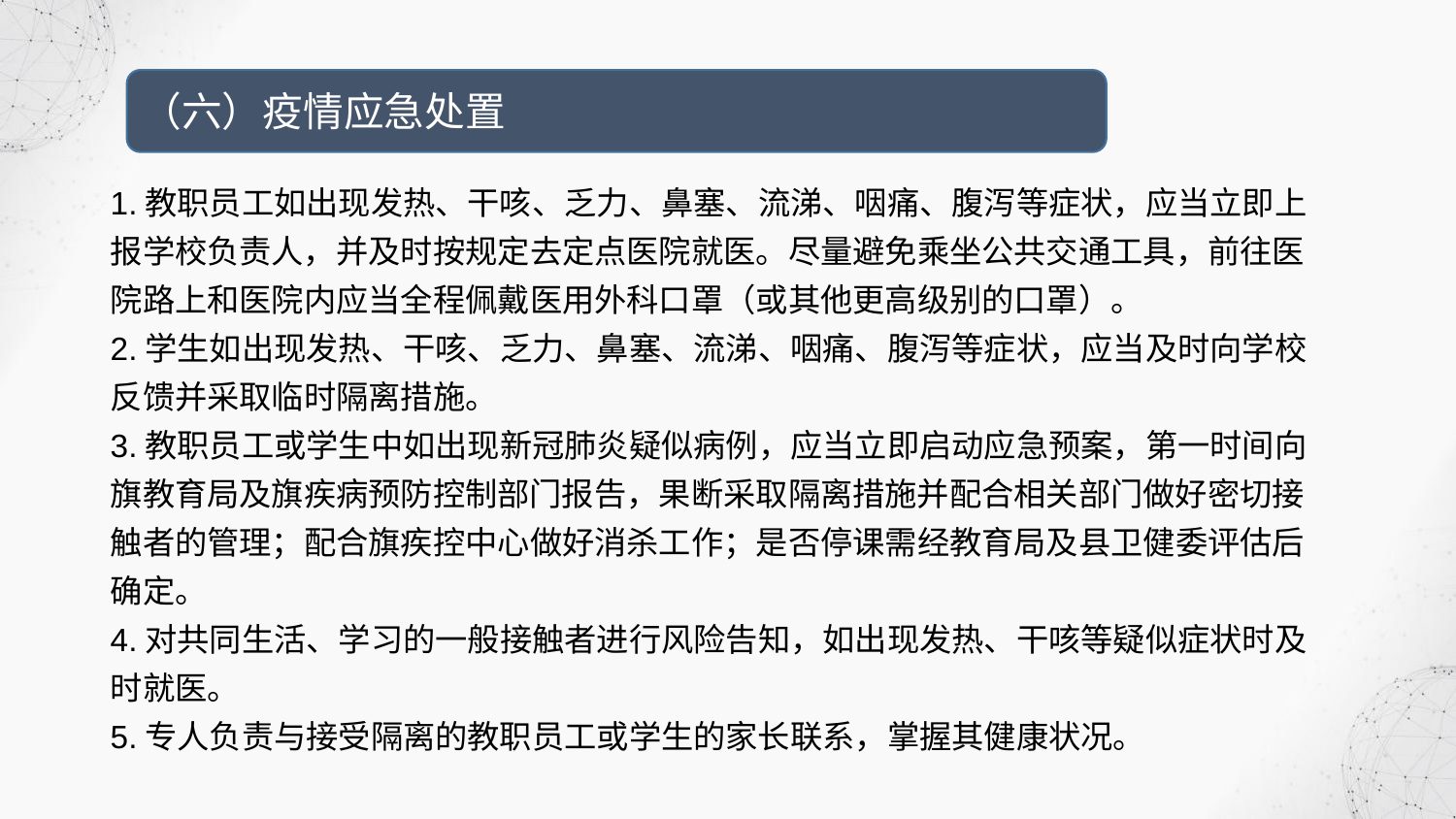

（六）疫情应急处置
1.教职员工如出现发热、干咳、乏力、鼻塞、流涕、咽痛、腹泻等症状，应当立即上报学校负责人，并及时按规定去定点医院就医。尽量避免乘坐公共交通工具，前往医院路上和医院内应当全程佩戴医用外科口罩（或其他更高级别的口罩）。
2.学生如出现发热、干咳、乏力、鼻塞、流涕、咽痛、腹泻等症状，应当及时向学校反馈并采取临时隔离措施。
3.教职员工或学生中如出现新冠肺炎疑似病例，应当立即启动应急预案，第一时间向旗教育局及旗疾病预防控制部门报告，果断采取隔离措施并配合相关部门做好密切接触者的管理；配合旗疾控中心做好消杀工作；是否停课需经教育局及县卫健委评估后确定。
4.对共同生活、学习的一般接触者进行风险告知，如出现发热、干咳等疑似症状时及时就医。
5.专人负责与接受隔离的教职员工或学生的家长联系，掌握其健康状况。